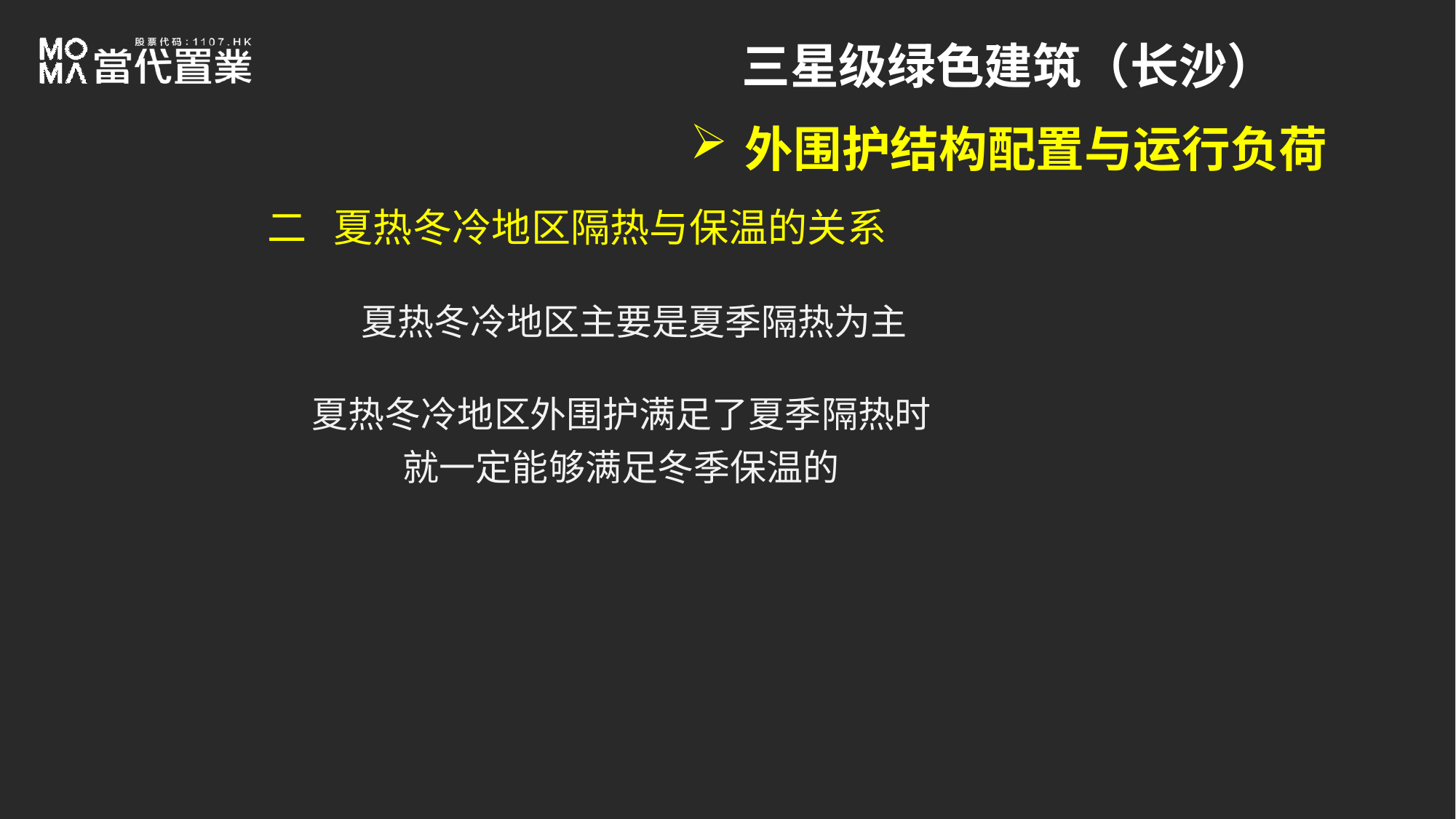

三星级绿色建筑（长沙）
外围护结构配置与运行负荷
二   夏热冬冷地区隔热与保温的关系
夏热冬冷地区主要是夏季隔热为主
夏热冬冷地区外围护满足了夏季隔热时
就一定能够满足冬季保温的